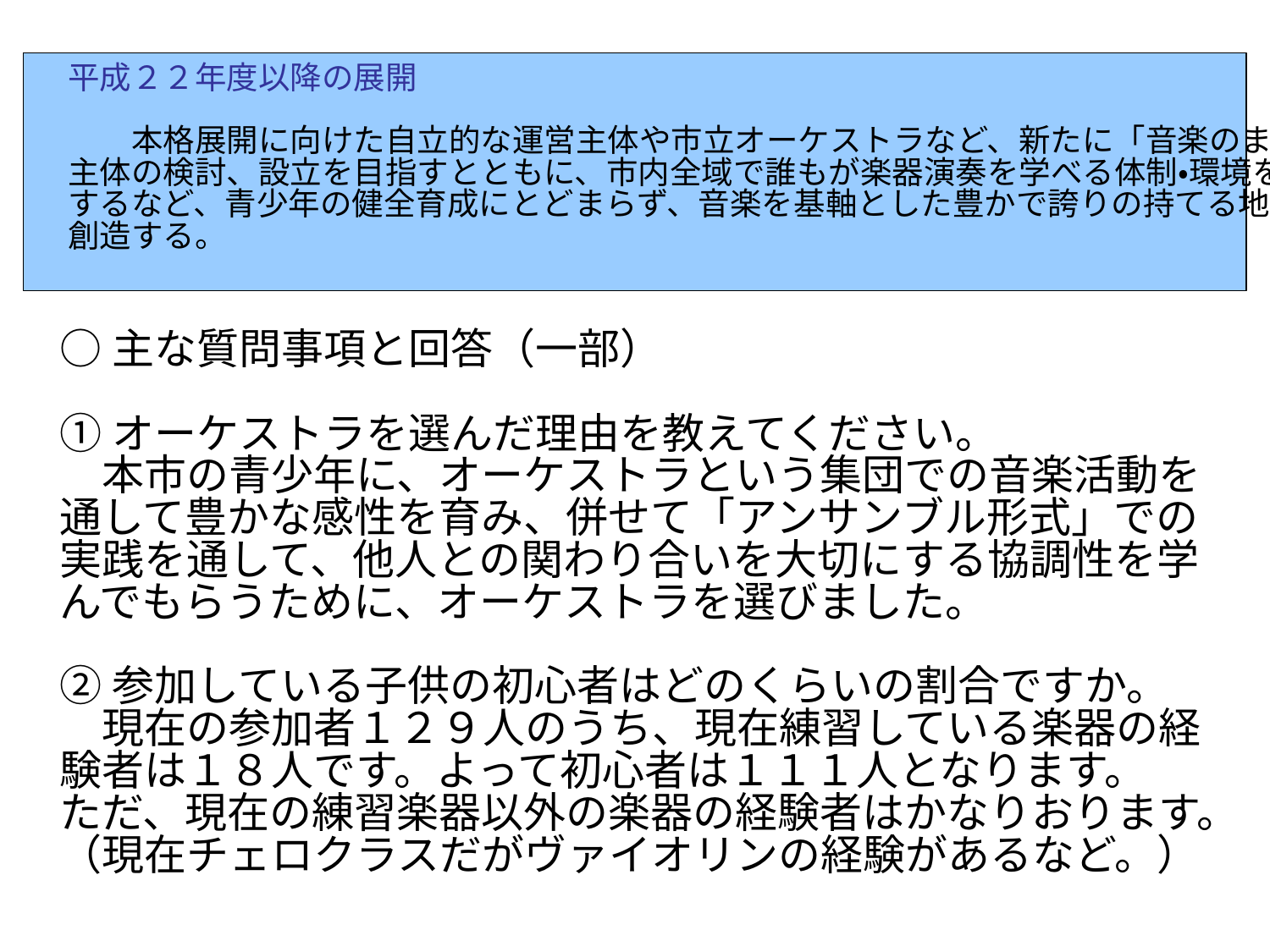

平成２２年度以降の展開

　　　本格展開に向けた自立的な運営主体や市立オーケストラなど、新たに「音楽のまち」を担う
　主体の検討、設立を目指すとともに、市内全域で誰もが楽器演奏を学べる体制・環境を構築
　するなど、青少年の健全育成にとどまらず、音楽を基軸とした豊かで誇りの持てる地域社会を
　創造する。

○主な質問事項と回答（一部）

①オーケストラを選んだ理由を教えてください。
　本市の青少年に、オーケストラという集団での音楽活動を通して豊かな感性を育み、併せて「アンサンブル形式」での実践を通して、他人との関わり合いを大切にする協調性を学んでもらうために、オーケストラを選びました。

②参加している子供の初心者はどのくらいの割合ですか。
　現在の参加者１２９人のうち、現在練習している楽器の経験者は１８人です。よって初心者は１１１人となります。
ただ、現在の練習楽器以外の楽器の経験者はかなりおります。（現在チェロクラスだがヴァイオリンの経験があるなど。）